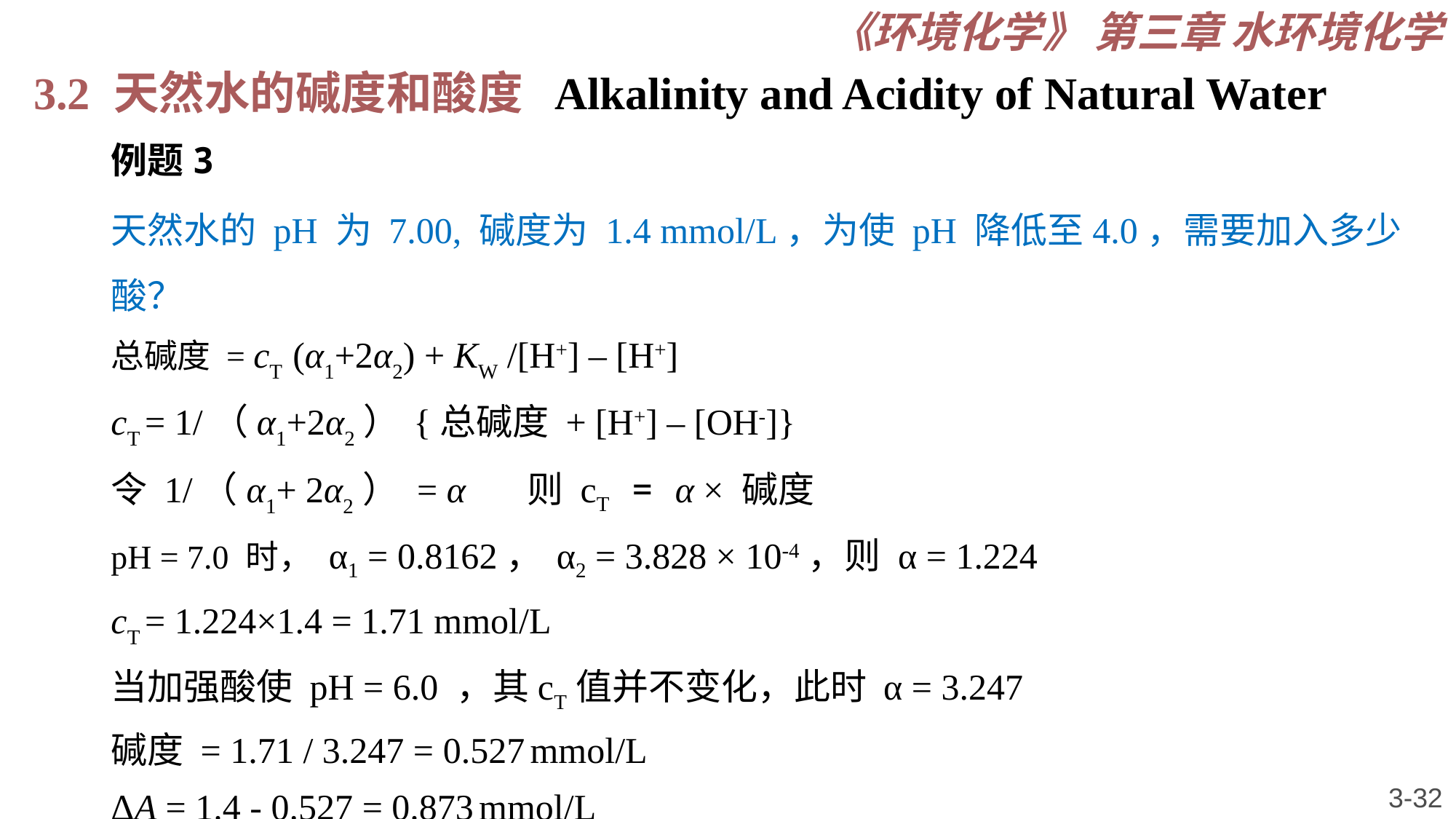

《环境化学》 第三章 水环境化学
3.2 天然水的碱度和酸度  Alkalinity and Acidity of Natural Water
例题3
天然水的 pH 为 7.00, 碱度为 1.4 mmol/L，为使 pH 降低至4.0，需要加入多少酸？
总碱度 = cT  (α1+2α2) + KW /[H+] – [H+]
cT = 1/（α1+2α2） {总碱度 + [H+] – [OH-]}
令 1/（α1+ 2α2）  = α   则 cT = α × 碱度
pH = 7.0 时， α1 = 0.8162， α2 = 3.828 × 10-4，则 α = 1.224
cT = 1.224×1.4 = 1.71 mmol/L
当加强酸使 pH = 6.0 ，其cT值并不变化，此时 α = 3.247
碱度 = 1.71 / 3.247 = 0.527 mmol/L
ΔA = 1.4 - 0.527 = 0.873 mmol/L
3-32